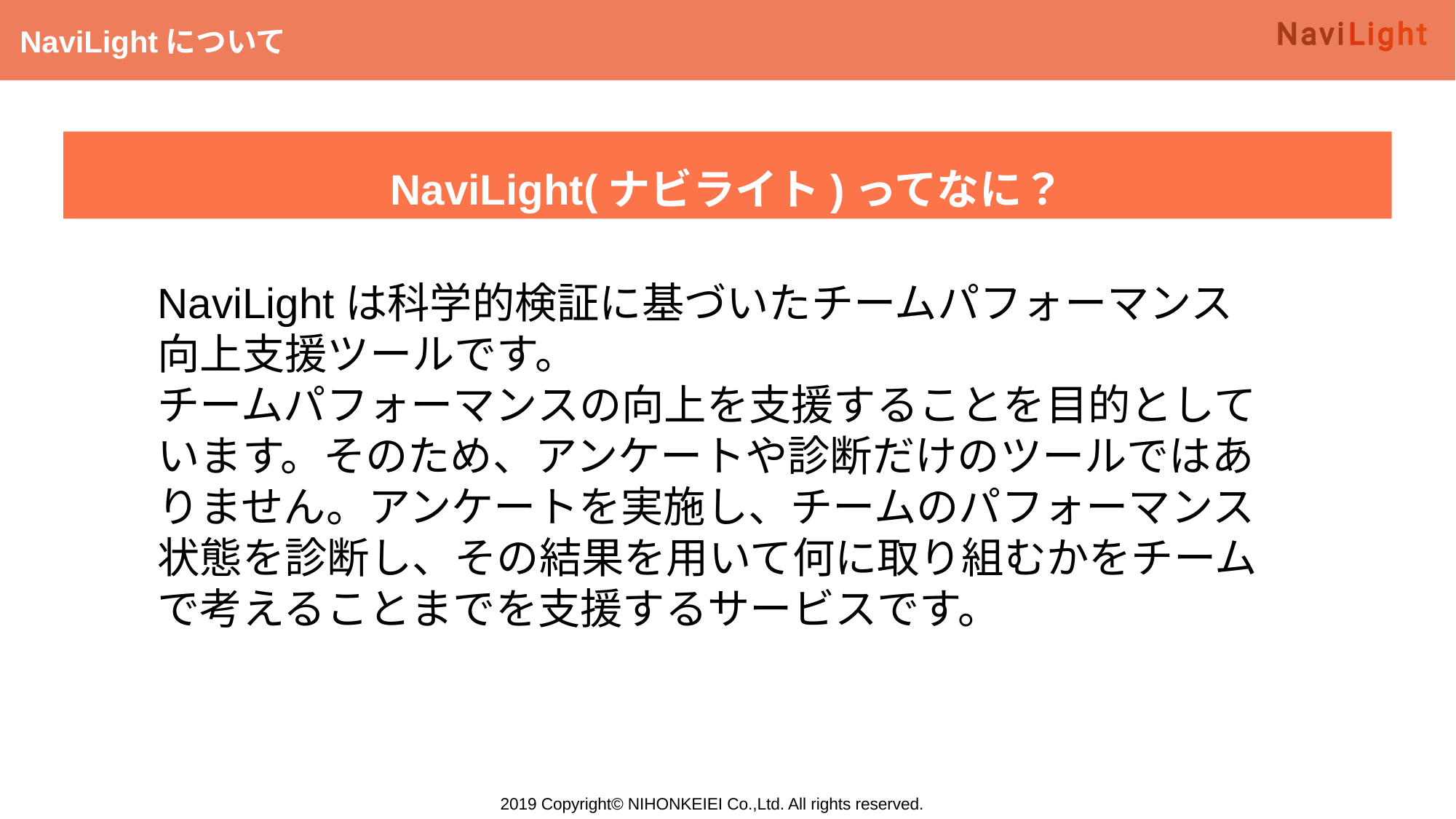

NaviLightについて
NaviLight(ナビライト)ってなに？
NaviLightは科学的検証に基づいたチームパフォーマンス向上支援ツールです。
チームパフォーマンスの向上を支援することを目的としています。そのため、アンケートや診断だけのツールではありません。アンケートを実施し、チームのパフォーマンス状態を診断し、その結果を用いて何に取り組むかをチームで考えることまでを支援するサービスです。